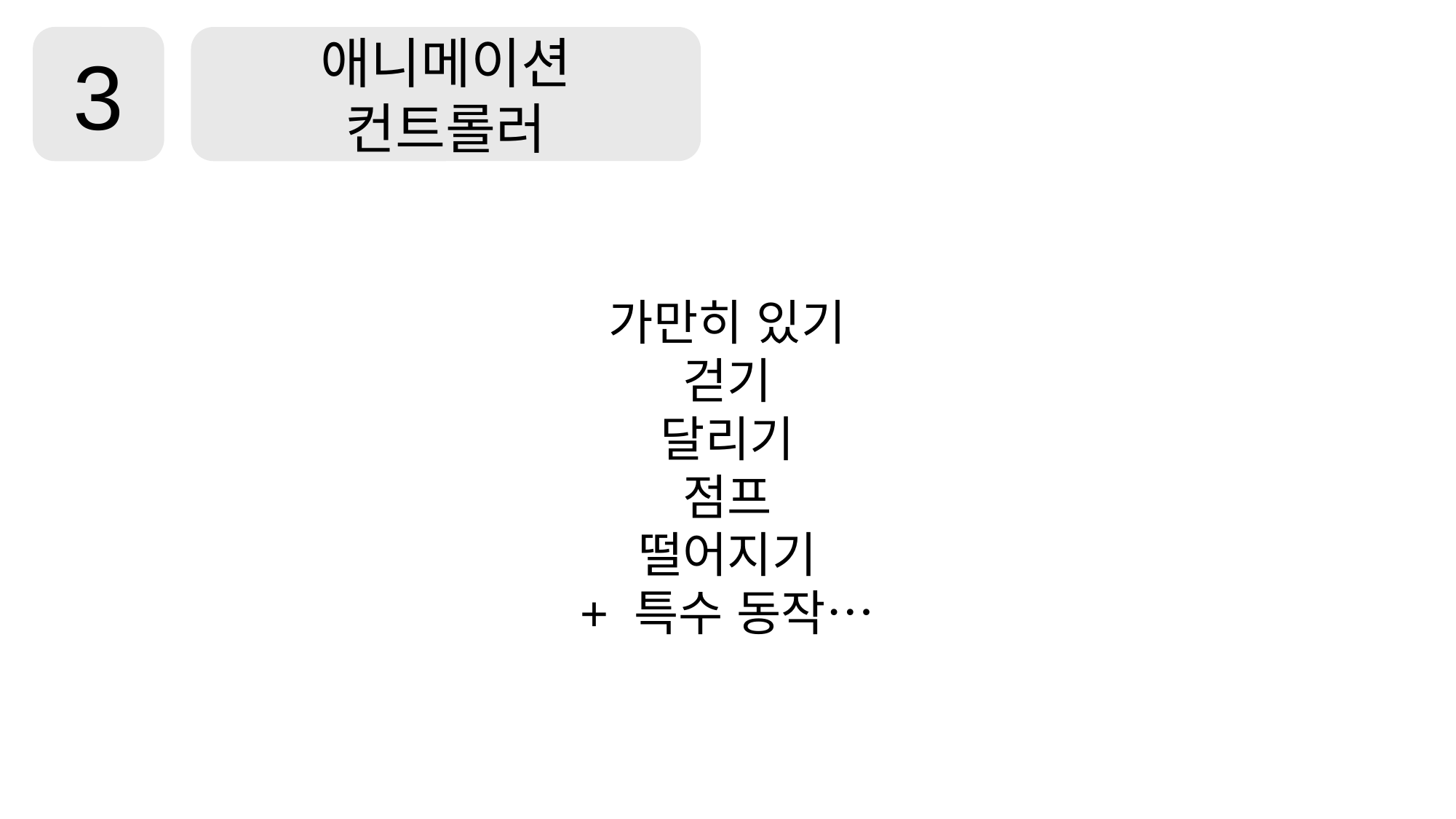

3
애니메이션 컨트롤러
가만히 있기
걷기
달리기
점프
떨어지기
+ 특수 동작…